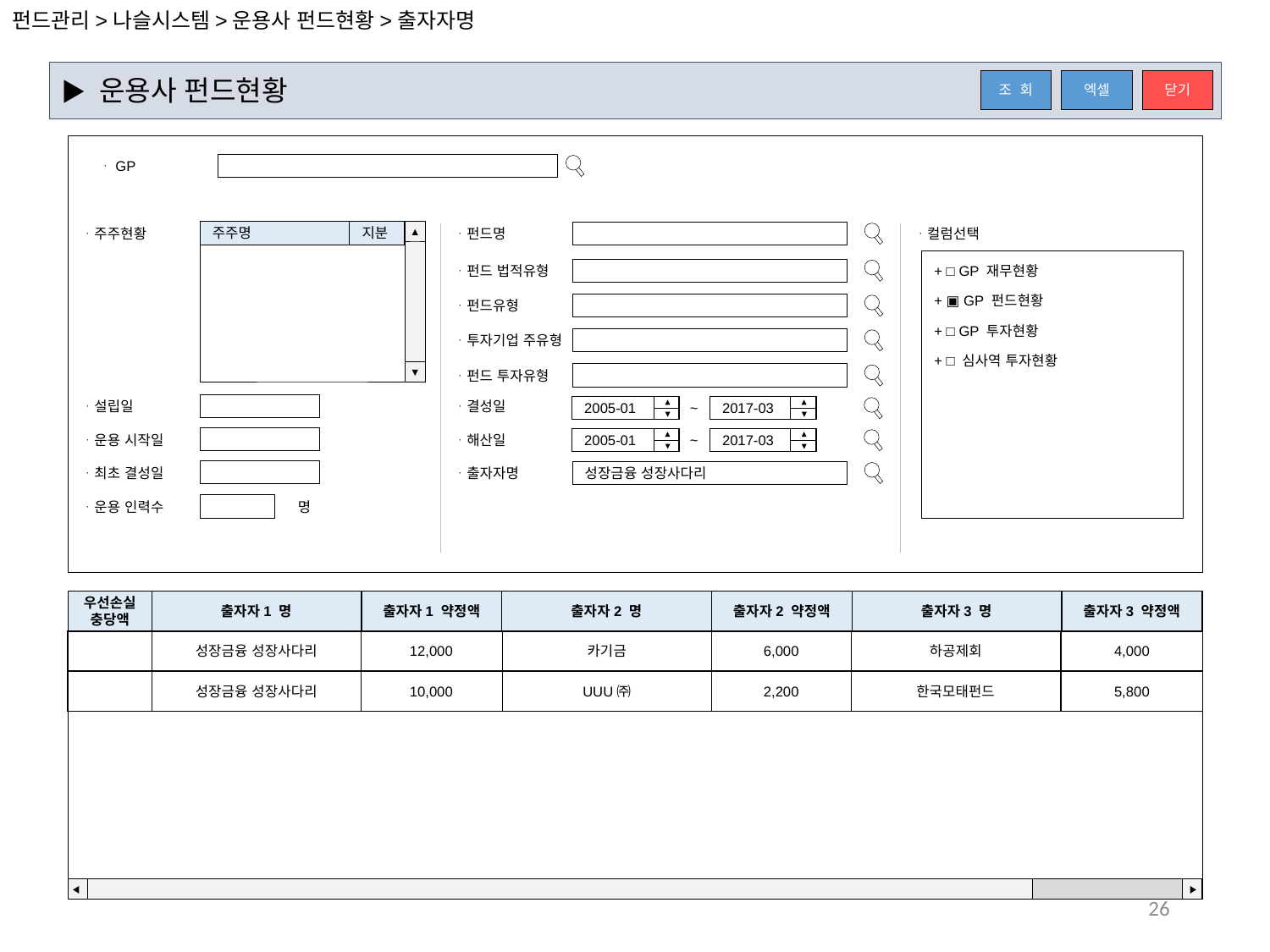

펀드관리>나슬시스템>운용사 펀드현황>출자자명
▶ 운용사 펀드현황
엑셀
닫기
조  회

ᆞGP

ᆞ주주현황
ᆞ펀드명
ᆞ컬럼선택
▲
주주명
지분

ᆞ펀드 법적유형
+ □ GP 재무현황

+ ▣ GP 펀드현황

ᆞ펀드유형

+ □ GP 투자현황
ᆞ투자기업 주유형

+ □ 심사역 투자현황
▼
ᆞ펀드 투자유형

ᆞ설립일
ᆞ결성일

~
2005-01

2017-03

ᆞ운용 시작일
ᆞ해산일

~
2005-01

2017-03

ᆞ최초 결성일
ᆞ출자자명

성장금융 성장사다리

ᆞ운용 인력수

명

우선손실
충당액
출자자1 명
출자자1 약정액
출자자2 명
출자자2 약정액
출자자3 명
출자자3 약정액
6,000

성장금융 성장사다리
12,000
카기금
하공제회
4,000
2,200

성장금융 성장사다리
10,000
UUU㈜
한국모태펀드
5,800

◀

▶
26